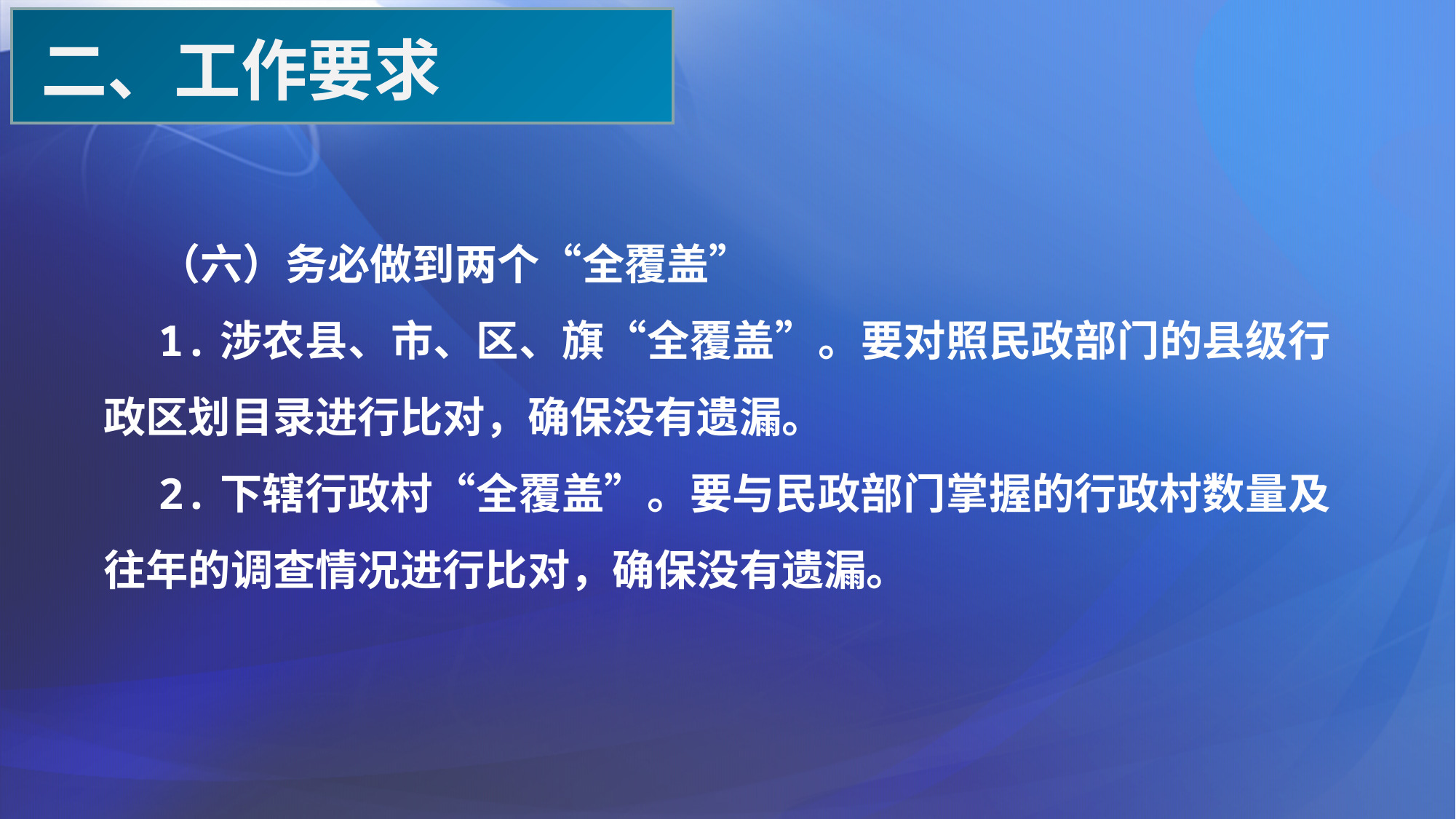

二、工作要求
（六）务必做到两个“全覆盖”
1.涉农县、市、区、旗“全覆盖”。要对照民政部门的县级行政区划目录进行比对，确保没有遗漏。
2.下辖行政村“全覆盖”。要与民政部门掌握的行政村数量及往年的调查情况进行比对，确保没有遗漏。